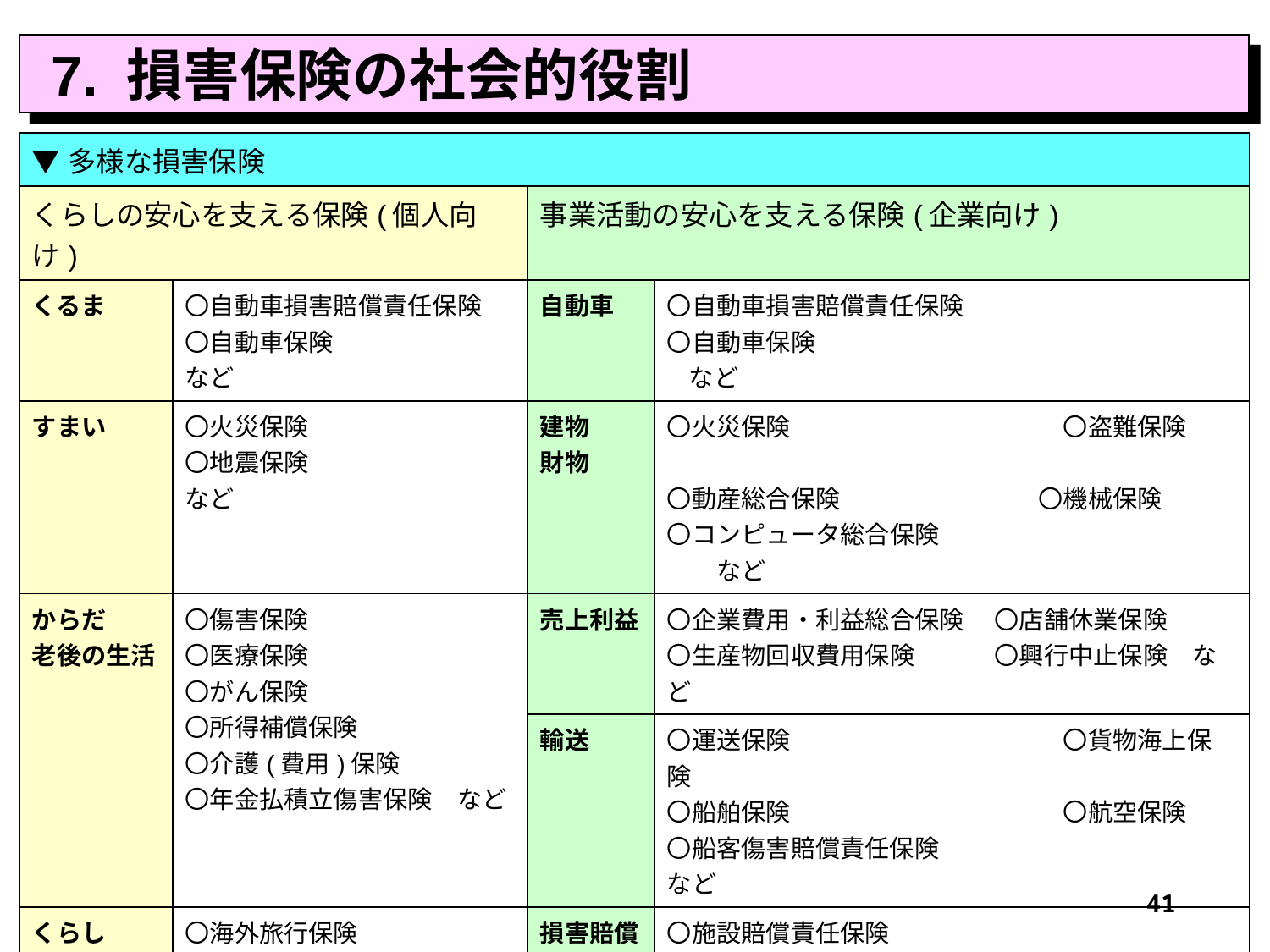

7. 損害保険の社会的役割
| ▼多様な損害保険 |  |  |  |
| --- | --- | --- | --- |
| くらしの安心を支える保険(個人向け) |  | 事業活動の安心を支える保険(企業向け) |  |
| くるま | 〇自動車損害賠償責任保険 〇自動車保険　　　　　　　など | 自動車 | 〇自動車損害賠償責任保険 〇自動車保険　　　　　　　　　　　　　　　 など |
| すまい | 〇火災保険 〇地震保険　　　　　　　　など | 建物 財物 | 〇火災保険　　　　　　　　　　　〇盗難保険　　　 〇動産総合保険　　　　　　　　〇機械保険　　 〇コンピュータ総合保険　　　　　　　　　　 　　　など |
| からだ 老後の生活 | 〇傷害保険 〇医療保険 〇がん保険 〇所得補償保険 〇介護(費用)保険 〇年金払積立傷害保険　など | 売上利益 | 〇企業費用・利益総合保険　 〇店舗休業保険　　 〇生産物回収費用保険　　　 〇興行中止保険　など |
|  |  | 輸送 | 〇運送保険　　　　　　　　　　　〇貨物海上保険 　　　　　　　　　　　　　　　　 〇船舶保険　　　　　　　　　　　〇航空保険 〇船客傷害賠償責任保険　　　 　　　　　　　など |
| くらし レジャー | 〇海外旅行保険 〇国内旅行傷害保険 〇ゴルファー保険 〇個人賠償責任保険 〇自転車保険 〇ペット保険　　　　　　　など | 損害賠償 | 〇施設賠償責任保険　　　 〇PL保険(生産物賠償責任保険) 〇D&O保険(会社役員賠償責任保険) 〇請負業者賠償責任保険 〇個人情報漏えい保険　　　　　　　　　　　 など |
|  |  | その他 | 〇労働災害総合保険　　　　　〇信用保険　　　　　 〇建設工事保険　　　　　　 　〇原子力保険 〇土木工事保険　　　　　　　　〇サイバー保険　　など |
| ＜出典＞日本損害保険協会「日本の損害保険　ファクトブック2022」12・13頁を基に作成。 |  |  |  |
41